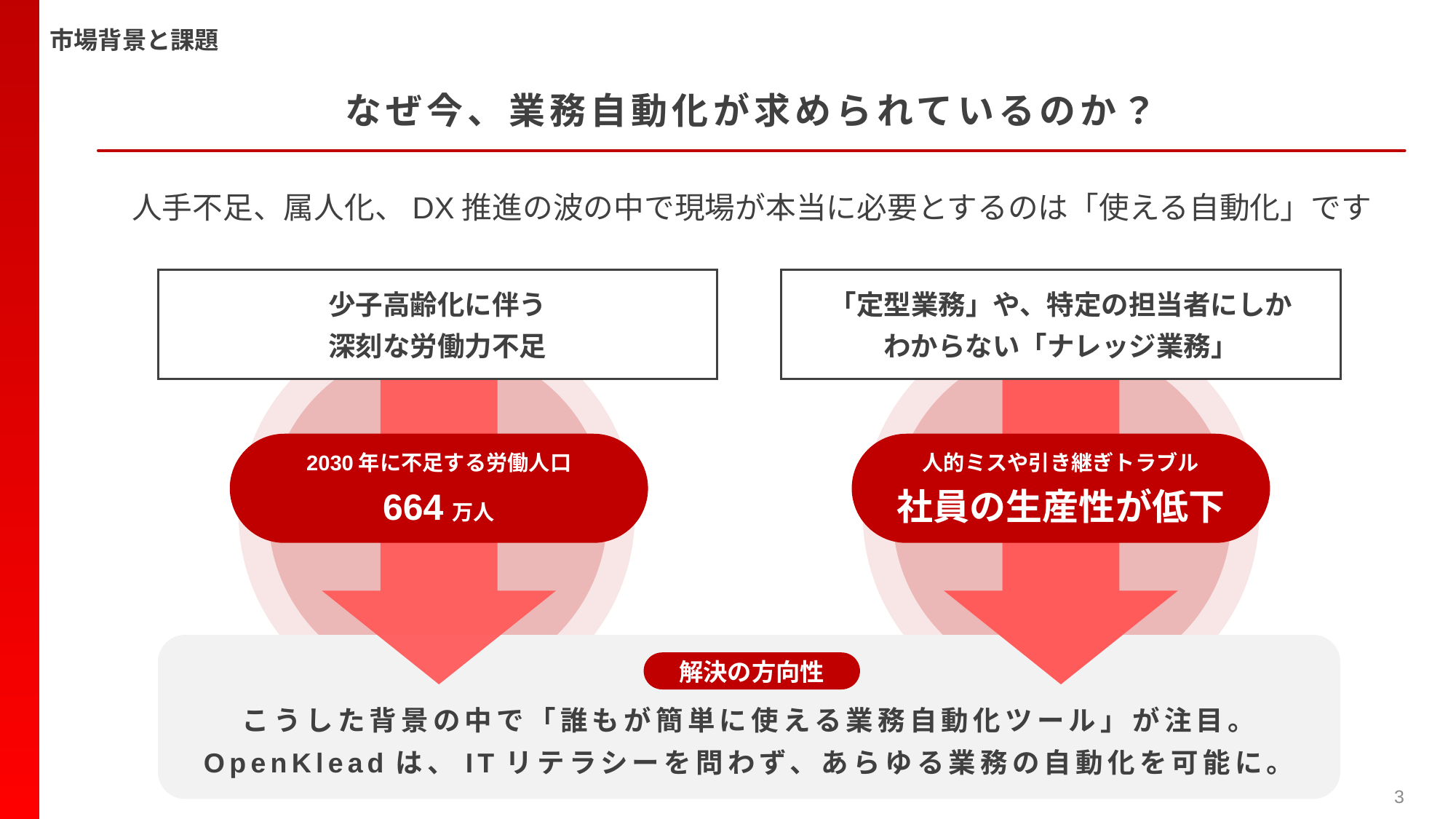

市場背景と課題
なぜ今、業務自動化が求められているのか？
人手不足、属人化、DX推進の波の中で現場が本当に必要とするのは「使える自動化」です

少子高齢化に伴う
深刻な労働力不足
「定型業務」や、特定の担当者にしか
わからない「ナレッジ業務」

2030年に不足する労働人口
664万人
人的ミスや引き継ぎトラブル
社員の生産性が低下
こうした背景の中で「誰もが簡単に使える業務自動化ツール」が注目。
OpenKleadは、ITリテラシーを問わず、あらゆる業務の自動化を可能に。
解決の方向性
3